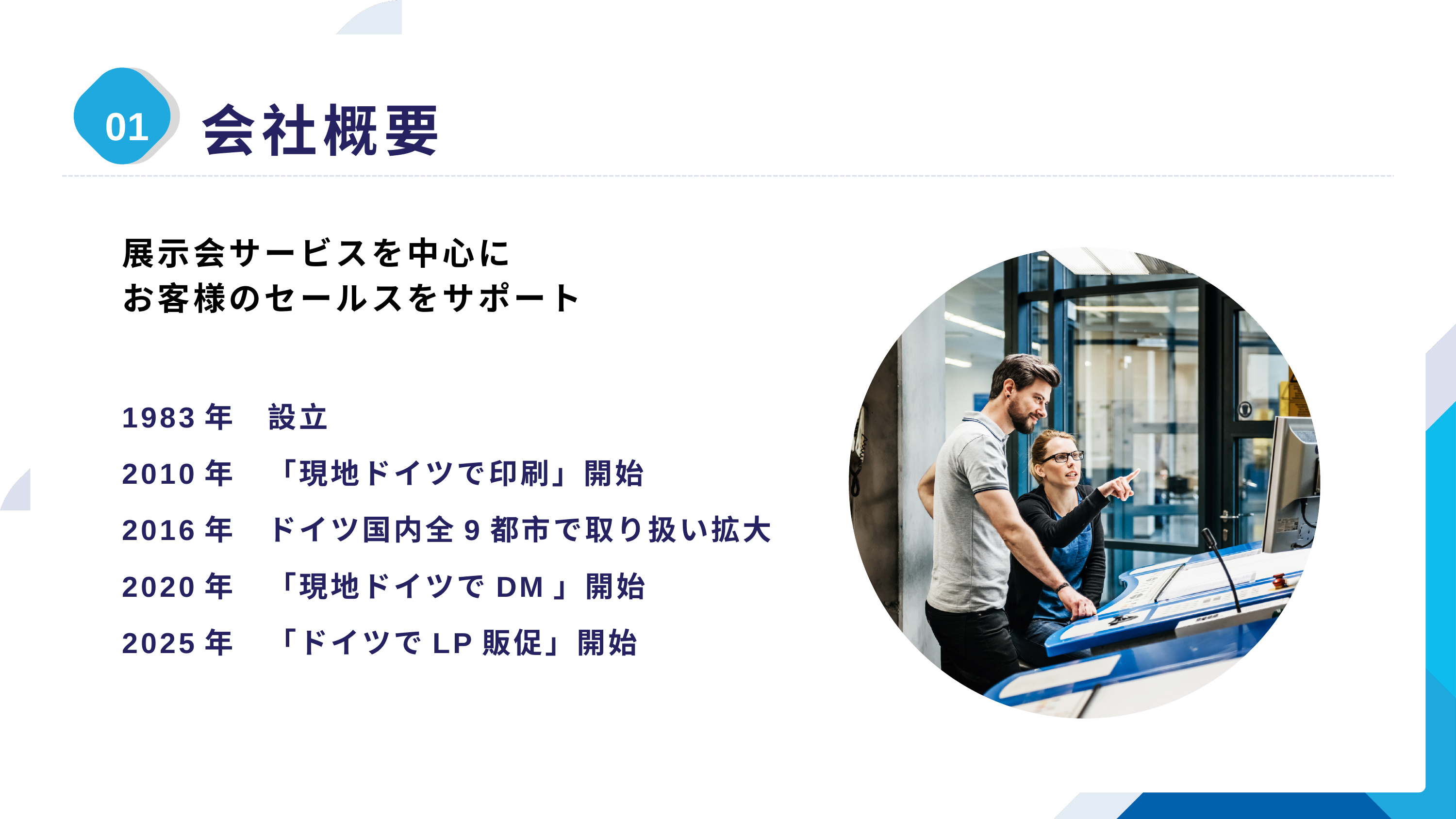

会社概要

01

展示会サービスを中心に
お客様のセールスをサポート

1983年　設立
2010年　「現地ドイツで印刷」開始
2016年　ドイツ国内全9都市で取り扱い拡大
2020年　「現地ドイツでDM」開始
2025年　「ドイツでLP販促」開始